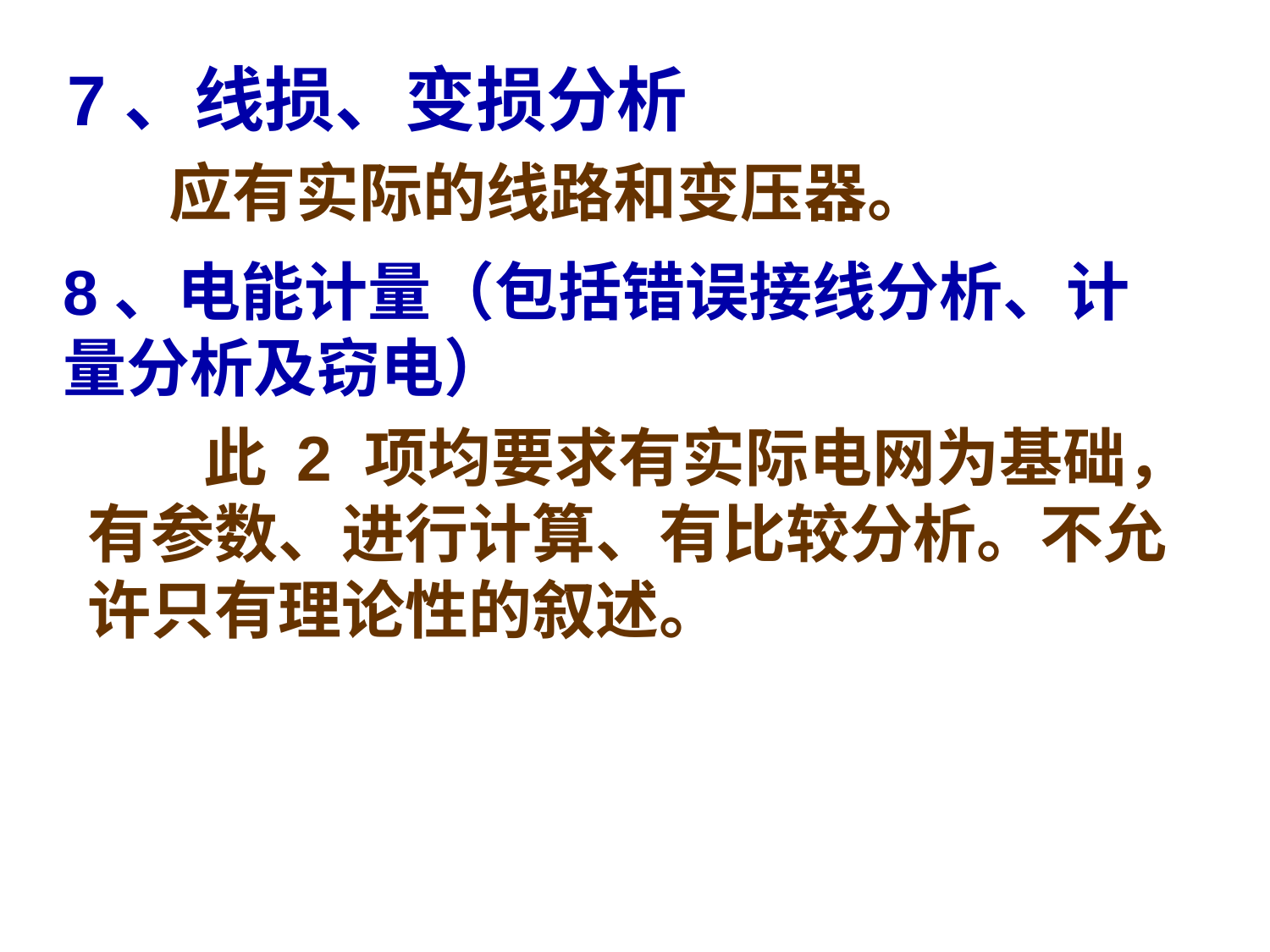

# 7、线损、变损分析
      应有实际的线路和变压器。
8、电能计量（包括错误接线分析、计量分析及窃电）
       此 2 项均要求有实际电网为基础，有参数、进行计算、有比较分析。不允许只有理论性的叙述。